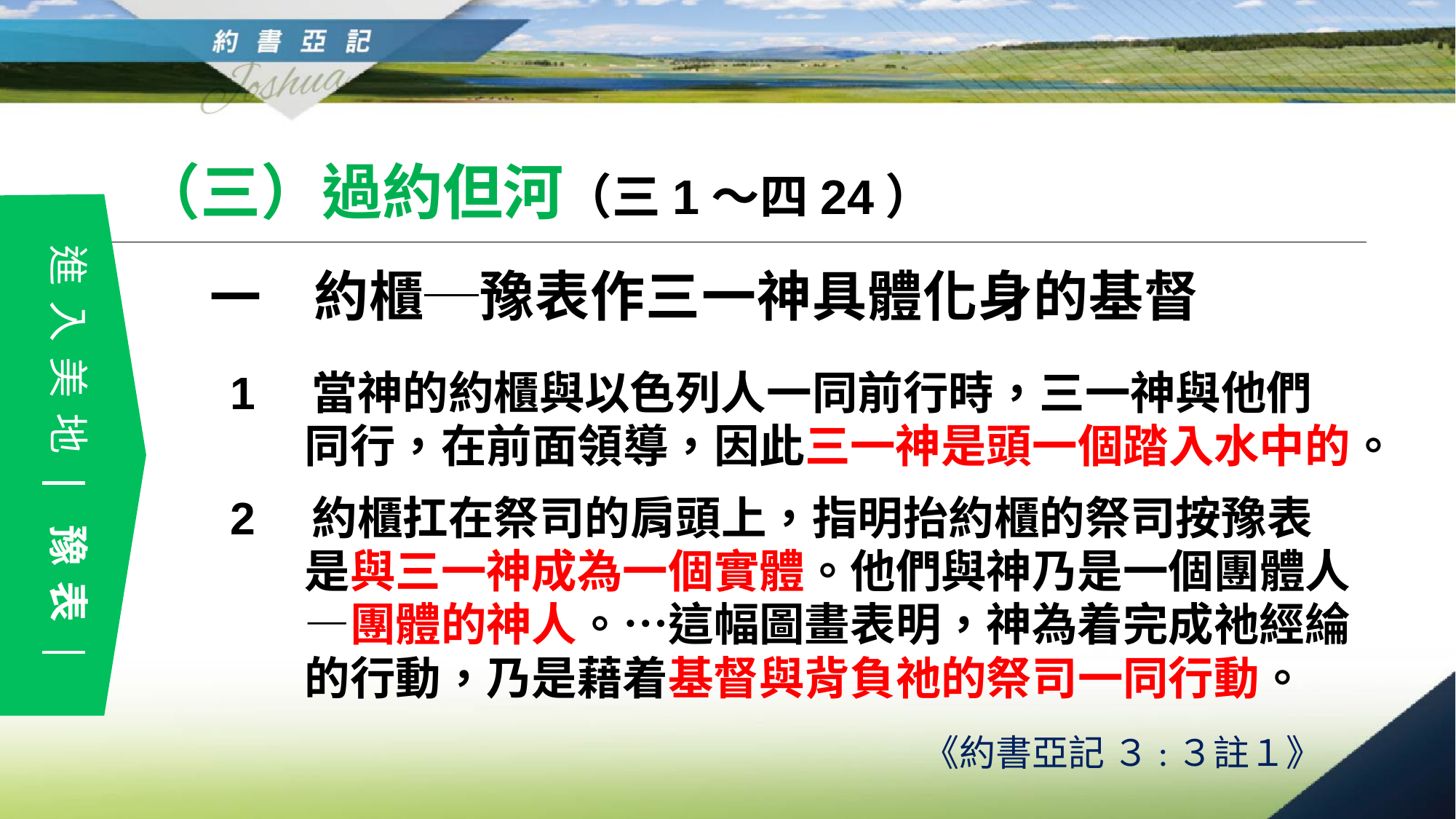

（三）過約但河（三1～四24）

進入美地　豫表
一　約櫃─豫表作三一神具體化身的基督
1　當神的約櫃與以色列人一同前行時，三一神與他們同行，在前面領導，因此三一神是頭一個踏入水中的。
2　約櫃扛在祭司的肩頭上，指明抬約櫃的祭司按豫表是與三一神成為一個實體。他們與神乃是一個團體人—團體的神人。…這幅圖畫表明，神為着完成祂經綸的行動，乃是藉着基督與背負祂的祭司一同行動。
《約書亞記 ３:３註１》